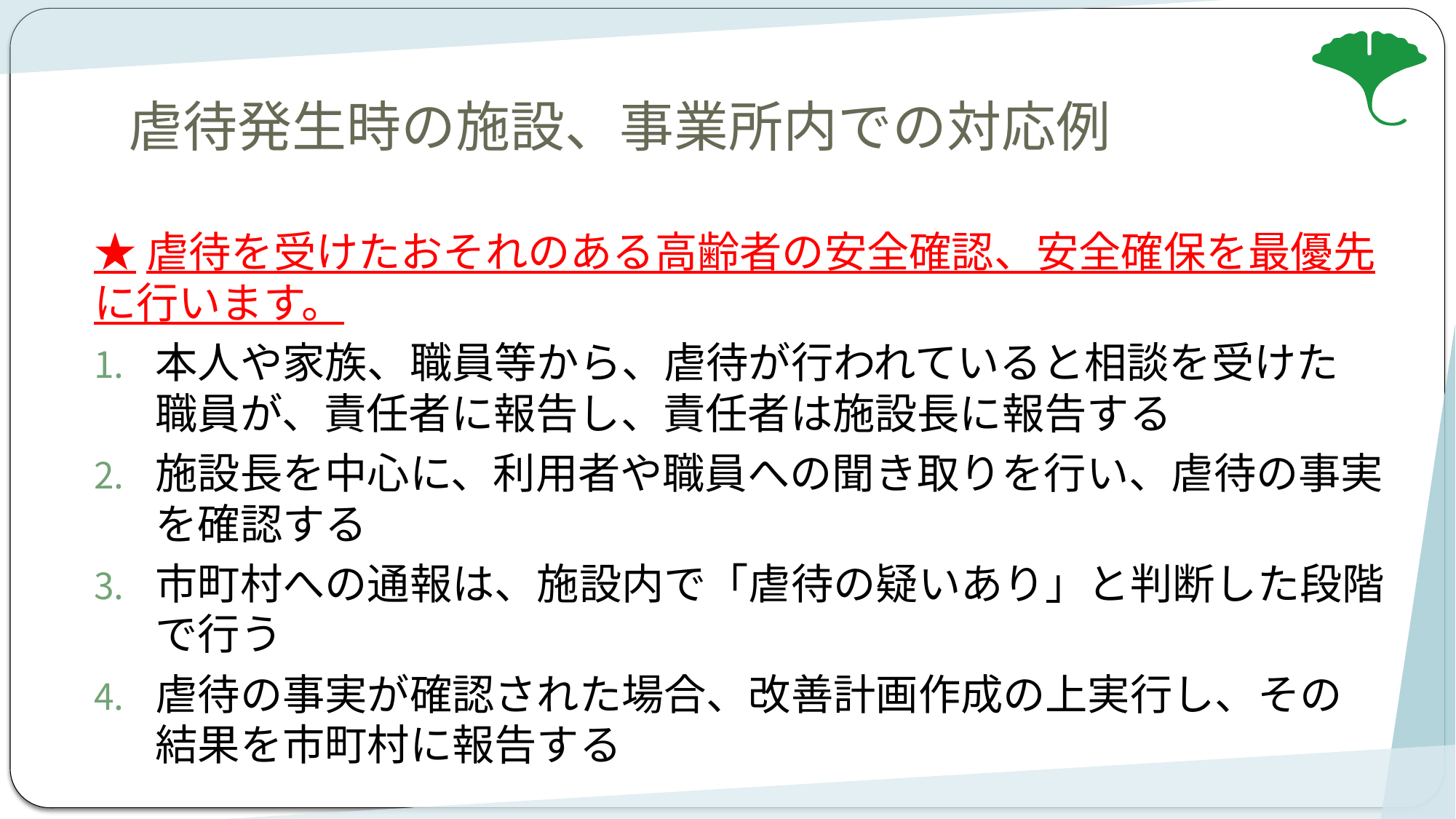

# 虐待発生時の施設、事業所内での対応例

★虐待を受けたおそれのある高齢者の安全確認、安全確保を最優先に行います。
本人や家族、職員等から、虐待が行われていると相談を受けた　職員が、責任者に報告し、責任者は施設長に報告する
施設長を中心に、利用者や職員への聞き取りを行い、虐待の事実を確認する
市町村への通報は、施設内で「虐待の疑いあり」と判断した段階で行う
虐待の事実が確認された場合、改善計画作成の上実行し、その　結果を市町村に報告する